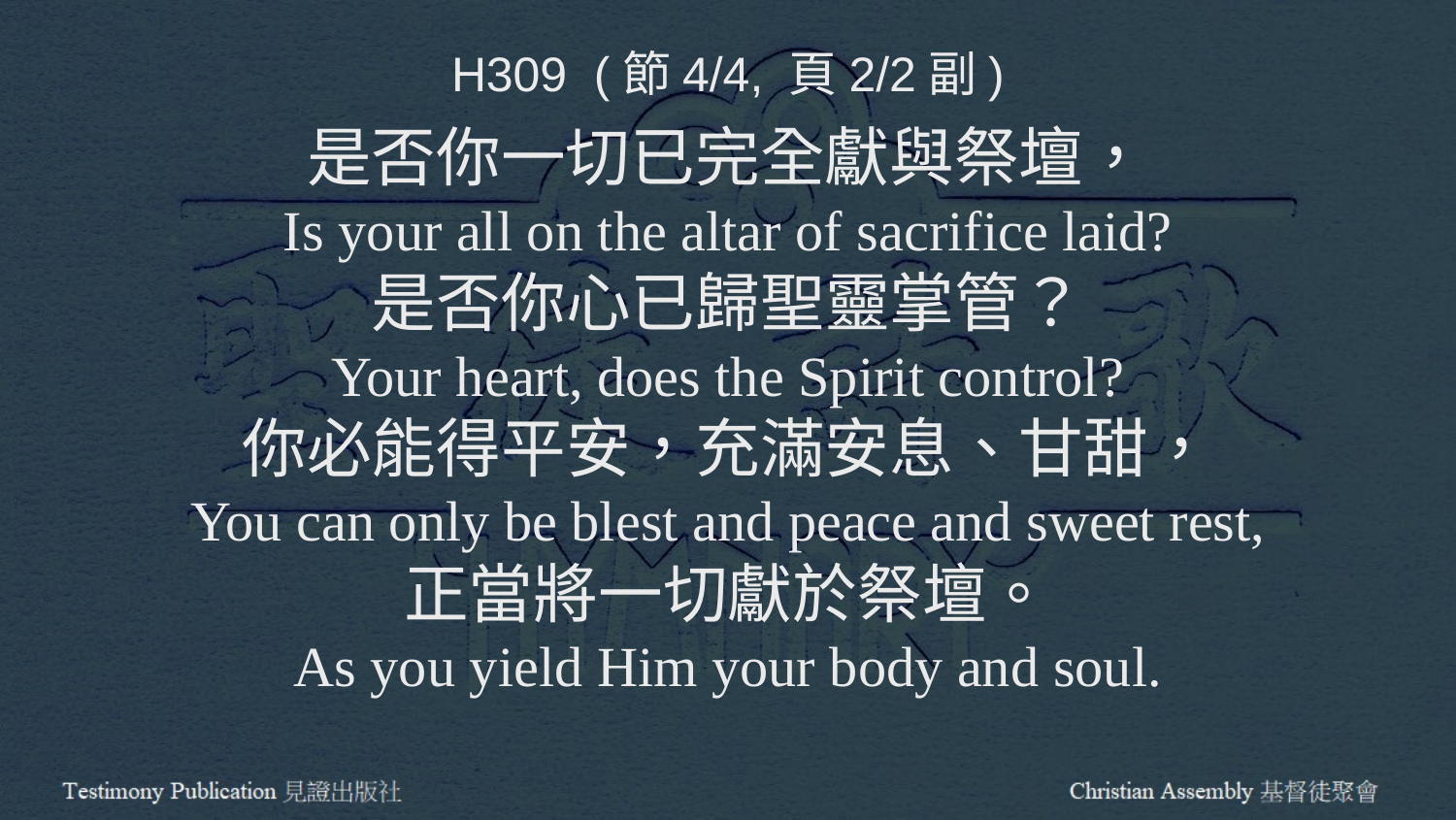

H309  (節4/4, 頁2/2副)
是否你一切已完全獻與祭壇，
Is your all on the altar of sacrifice laid?
是否你心已歸聖靈掌管？
Your heart, does the Spirit control?
你必能得平安，充滿安息、甘甜，
You can only be blest and peace and sweet rest,
正當將一切獻於祭壇。
As you yield Him your body and soul.